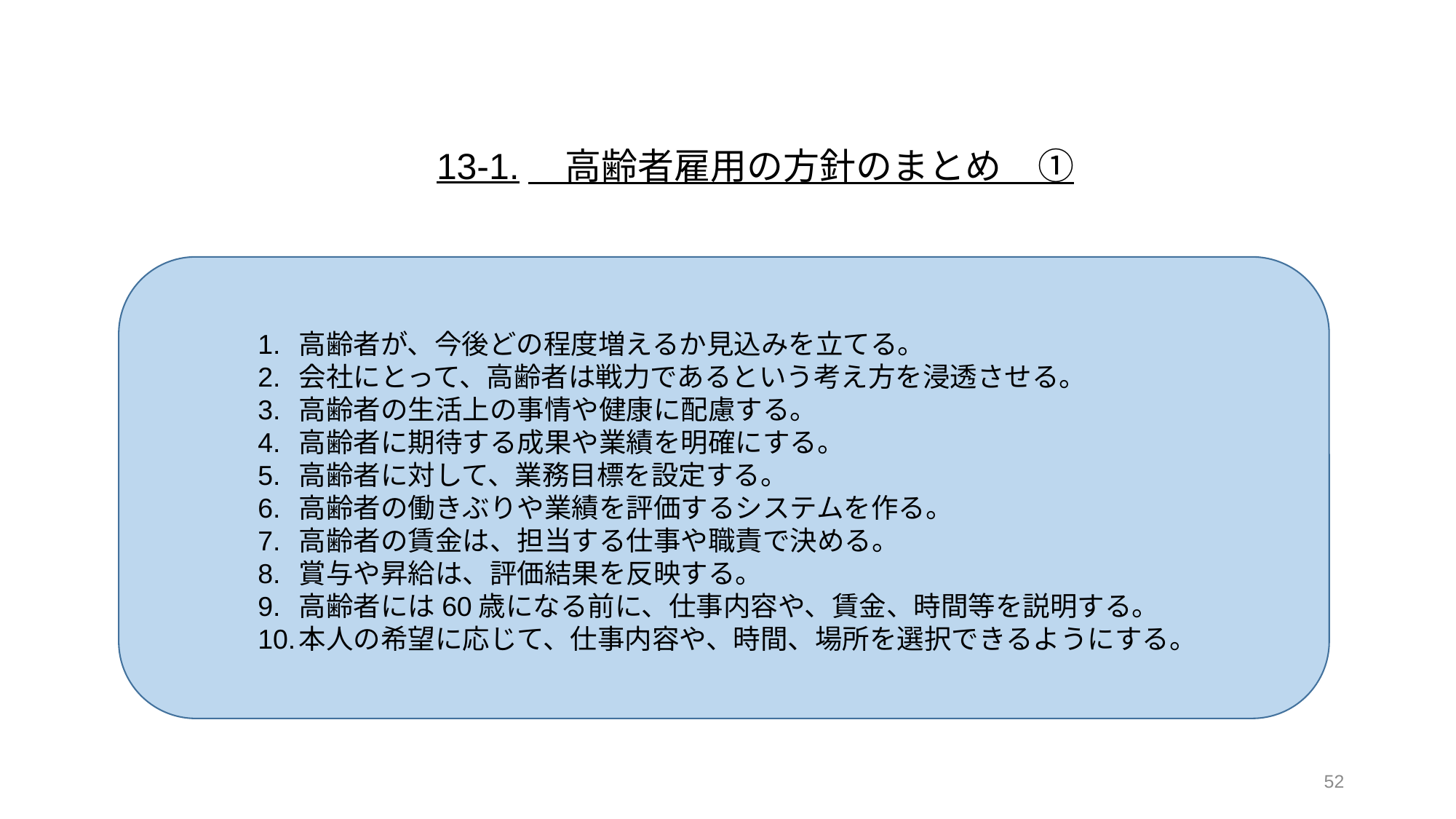

13-1.　高齢者雇用の方針のまとめ　①

高齢者が、今後どの程度増えるか見込みを立てる。
会社にとって、高齢者は戦力であるという考え方を浸透させる。
高齢者の生活上の事情や健康に配慮する。
高齢者に期待する成果や業績を明確にする。
高齢者に対して、業務目標を設定する。
高齢者の働きぶりや業績を評価するシステムを作る。
高齢者の賃金は、担当する仕事や職責で決める。
賞与や昇給は、評価結果を反映する。
高齢者には60歳になる前に、仕事内容や、賃金、時間等を説明する。
本人の希望に応じて、仕事内容や、時間、場所を選択できるようにする。

52